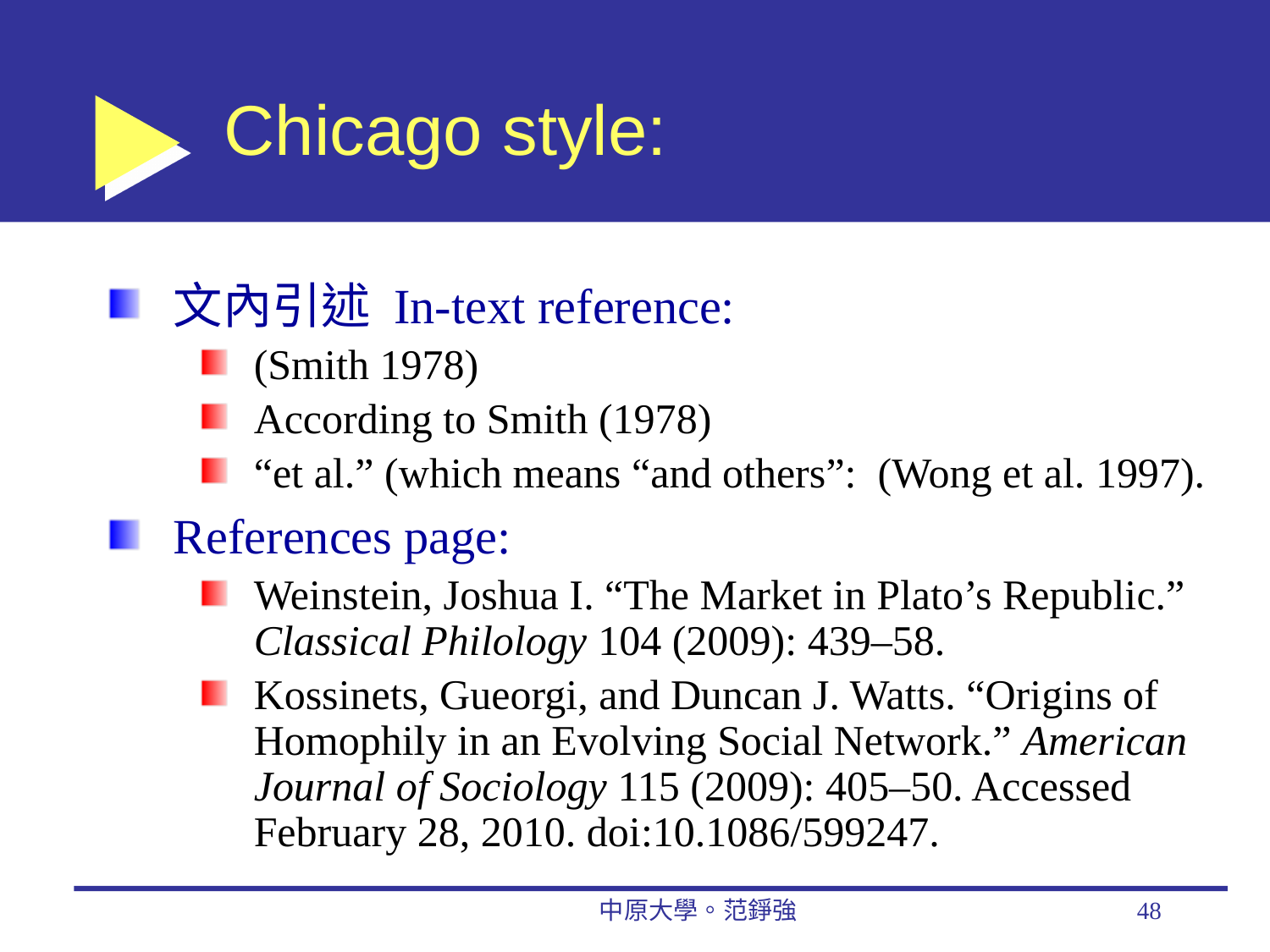

# Chicago style:
文內引述 In-text reference:
(Smith 1978)
According to Smith (1978)
“et al.” (which means “and others”:  (Wong et al. 1997).
References page:
Weinstein, Joshua I. “The Market in Plato’s Republic.” Classical Philology 104 (2009): 439–58.
Kossinets, Gueorgi, and Duncan J. Watts. “Origins of Homophily in an Evolving Social Network.” American Journal of Sociology 115 (2009): 405–50. Accessed February 28, 2010. doi:10.1086/599247.
中原大學。范錚強
48